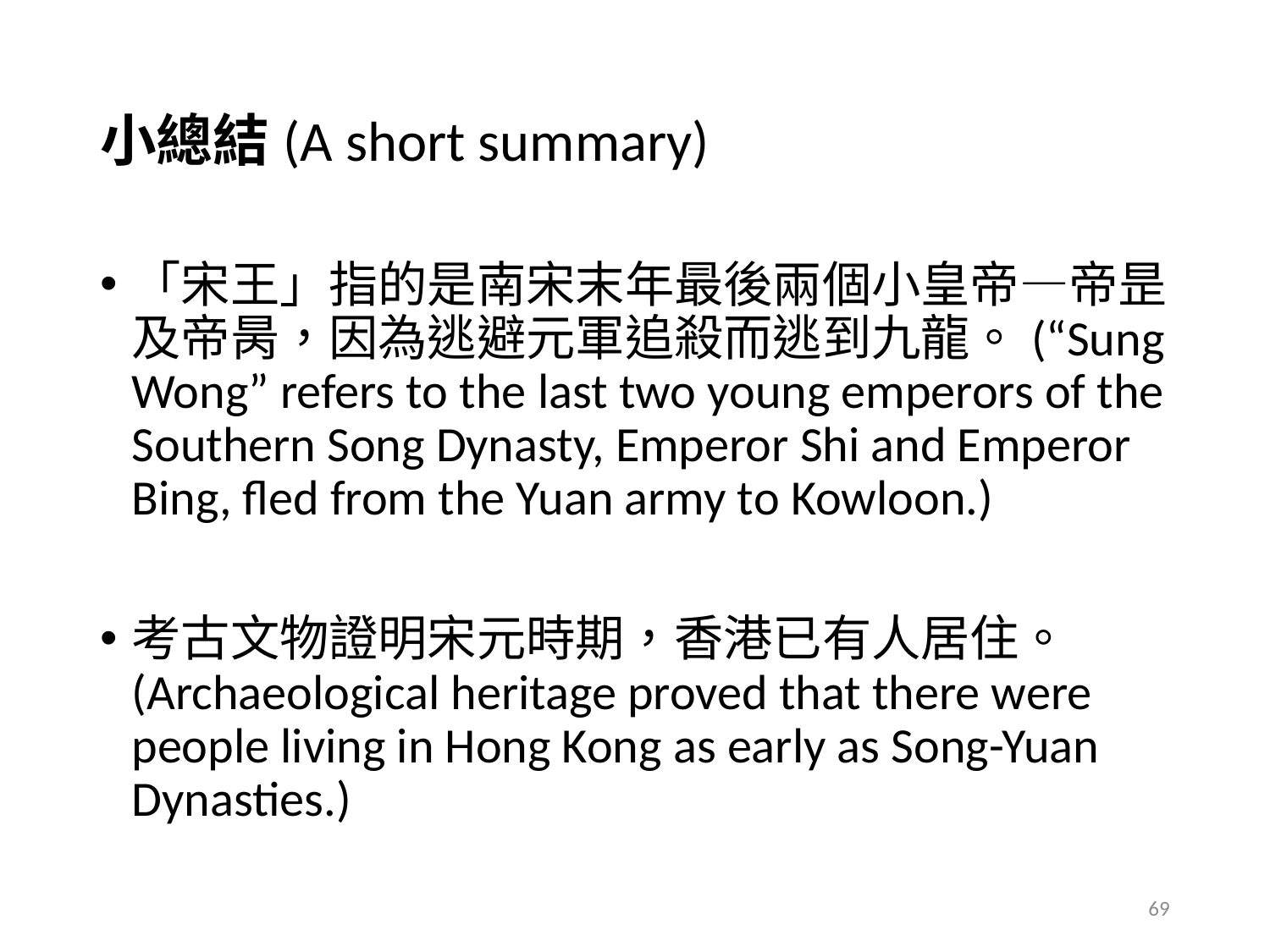

# 小總結(A short summary)
「宋王」指的是南宋末年最後兩個小皇帝—帝昰及帝昺，因為逃避元軍追殺而逃到九龍。(“Sung Wong” refers to the last two young emperors of the Southern Song Dynasty, Emperor Shi and Emperor Bing, fled from the Yuan army to Kowloon.)

考古文物證明宋元時期，香港已有人居住。(Archaeological heritage proved that there were people living in Hong Kong as early as Song-Yuan Dynasties.)

69